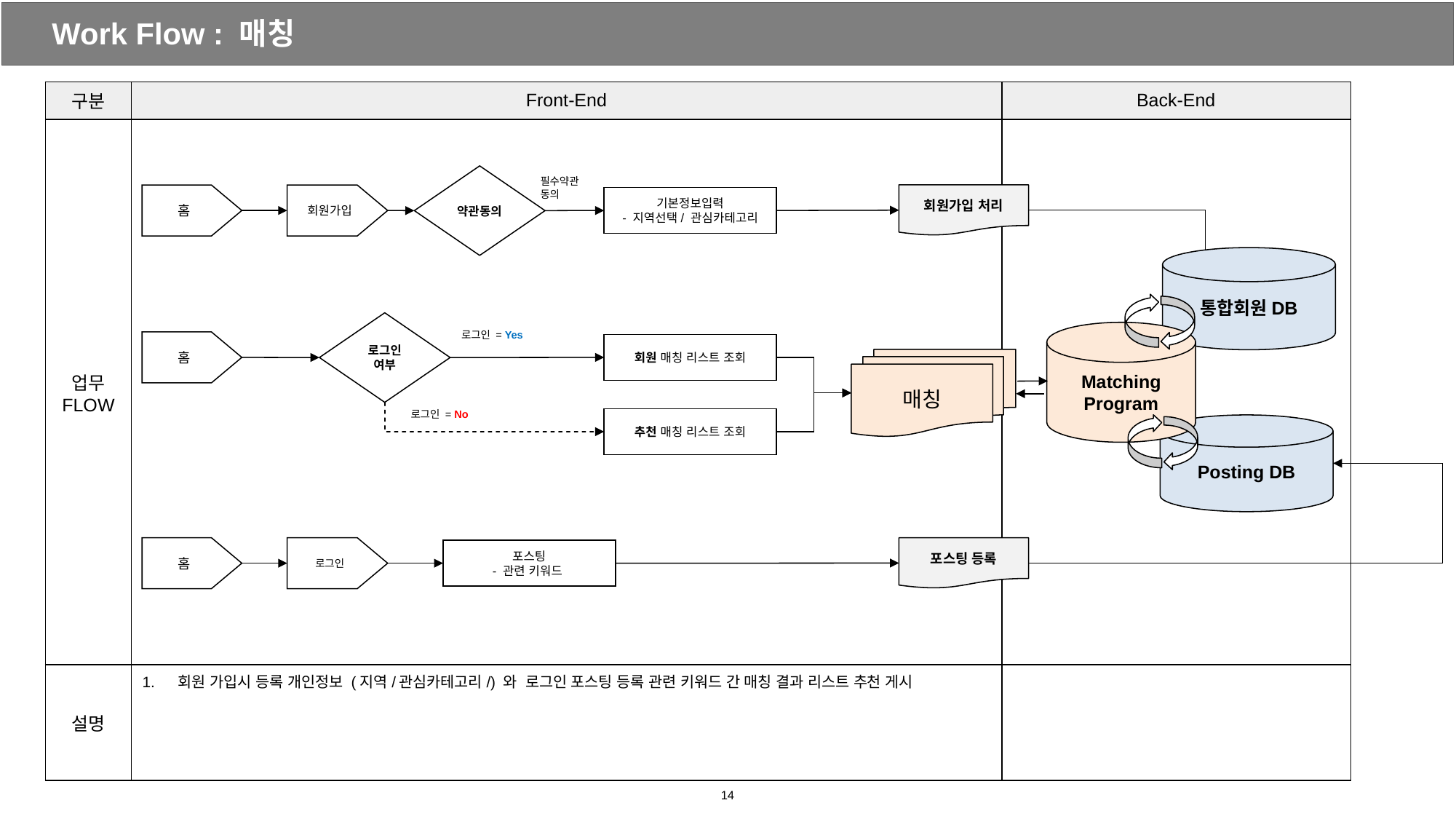

Work Flow : 매칭
| 구분 | Front-End | Back-End |
| --- | --- | --- |
| 업무 FLOW |  |  |
| 설명 | 회원 가입시 등록 개인정보 (지역/관심카테고리/) 와 로그인 포스팅 등록 관련 키워드 간 매칭 결과 리스트 추천 게시 |  |
약관동의
필수약관
동의
회원가입 처리
홈
회원가입
기본정보입력
- 지역선택/ 관심카테고리
통합회원DB

로그인
여부
Matching
Program
로그인 = Yes
홈
회원 매칭 리스트 조회
매칭
로그인 = No
추천 매칭 리스트 조회

Posting DB
포스팅 등록
홈
로그인
포스팅
- 관련 키워드
14